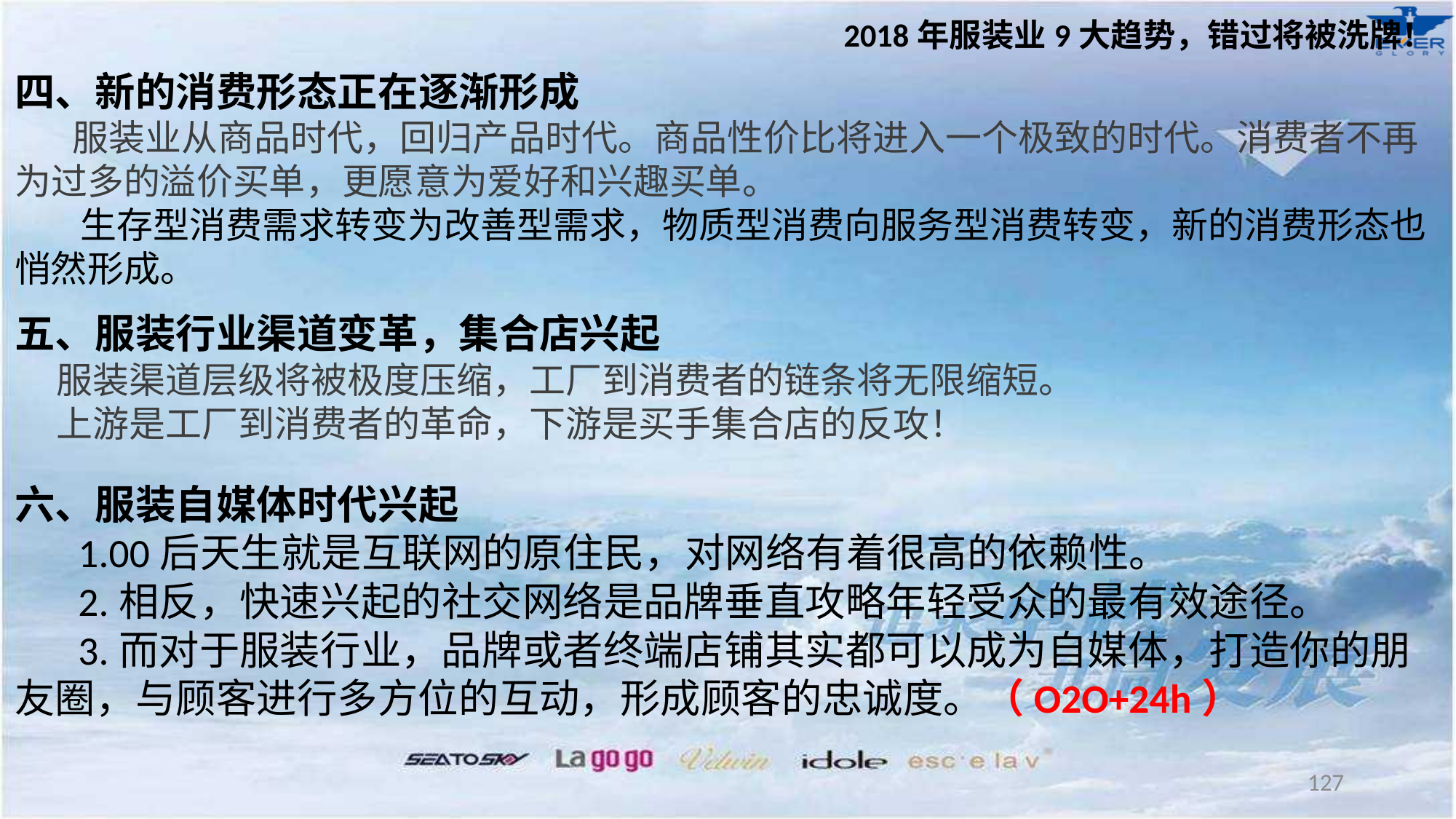

2018年服装业9大趋势，错过将被洗牌！
四、新的消费形态正在逐渐形成
      服装业从商品时代，回归产品时代。商品性价比将进入一个极致的时代。消费者不再为过多的溢价买单，更愿意为爱好和兴趣买单。
       生存型消费需求转变为改善型需求，物质型消费向服务型消费转变，新的消费形态也悄然形成。
五、服装行业渠道变革，集合店兴起
    服装渠道层级将被极度压缩，工厂到消费者的链条将无限缩短。
    上游是工厂到消费者的革命，下游是买手集合店的反攻！
六、服装自媒体时代兴起
       1.00后天生就是互联网的原住民，对网络有着很高的依赖性。
       2.相反，快速兴起的社交网络是品牌垂直攻略年轻受众的最有效途径。
       3.而对于服装行业，品牌或者终端店铺其实都可以成为自媒体，打造你的朋友圈，与顾客进行多方位的互动，形成顾客的忠诚度。（O2O+24h）
127